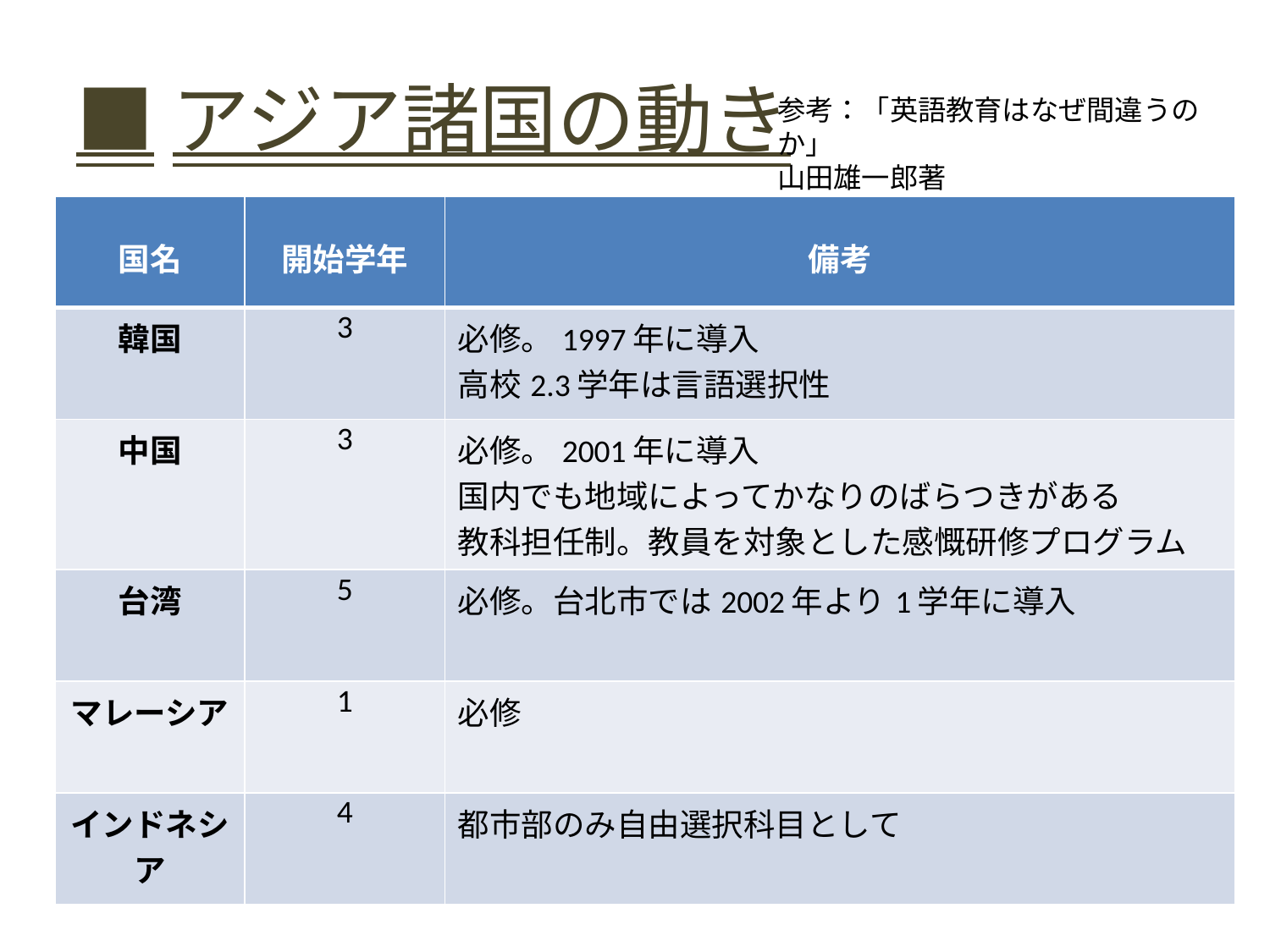

# ■アジア諸国の動き
参考：「英語教育はなぜ間違うのか」
山田雄一郎著
| 国名 | 開始学年 | 備考 |
| --- | --- | --- |
| 韓国 | 3 | 必修。1997年に導入 高校2.3学年は言語選択性 |
| 中国 | 3 | 必修。2001年に導入 国内でも地域によってかなりのばらつきがある 教科担任制。教員を対象とした感慨研修プログラム |
| 台湾 | 5 | 必修。台北市では2002年より1学年に導入 |
| マレーシア | 1 | 必修 |
| インドネシア | 4 | 都市部のみ自由選択科目として |